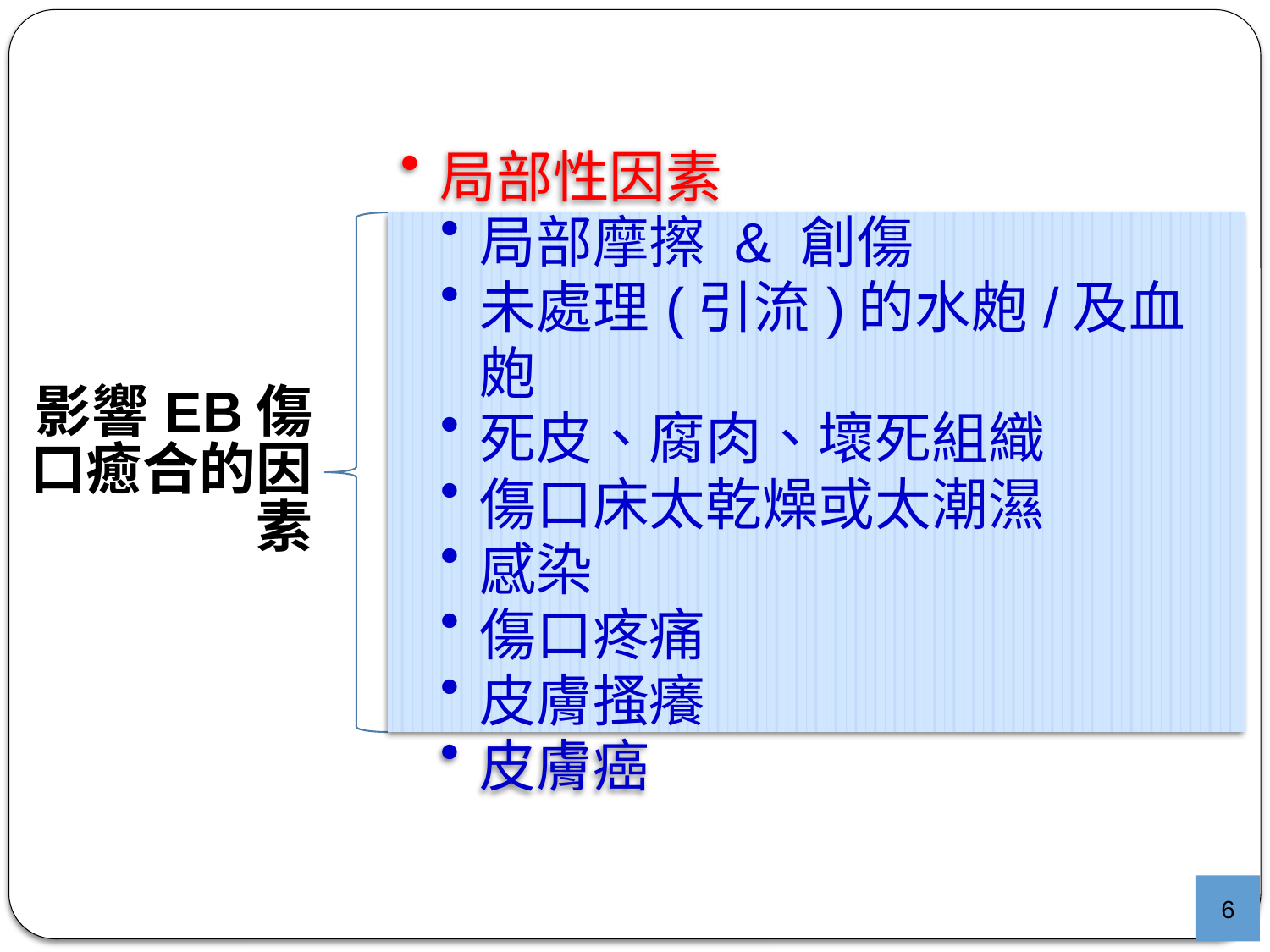

影響EB傷口癒合的因素
局部性因素
局部摩擦 & 創傷
未處理(引流)的水皰/及血皰
死皮、腐肉、壞死組織
傷口床太乾燥或太潮濕
感染
傷口疼痛
皮膚搔癢
皮膚癌

6